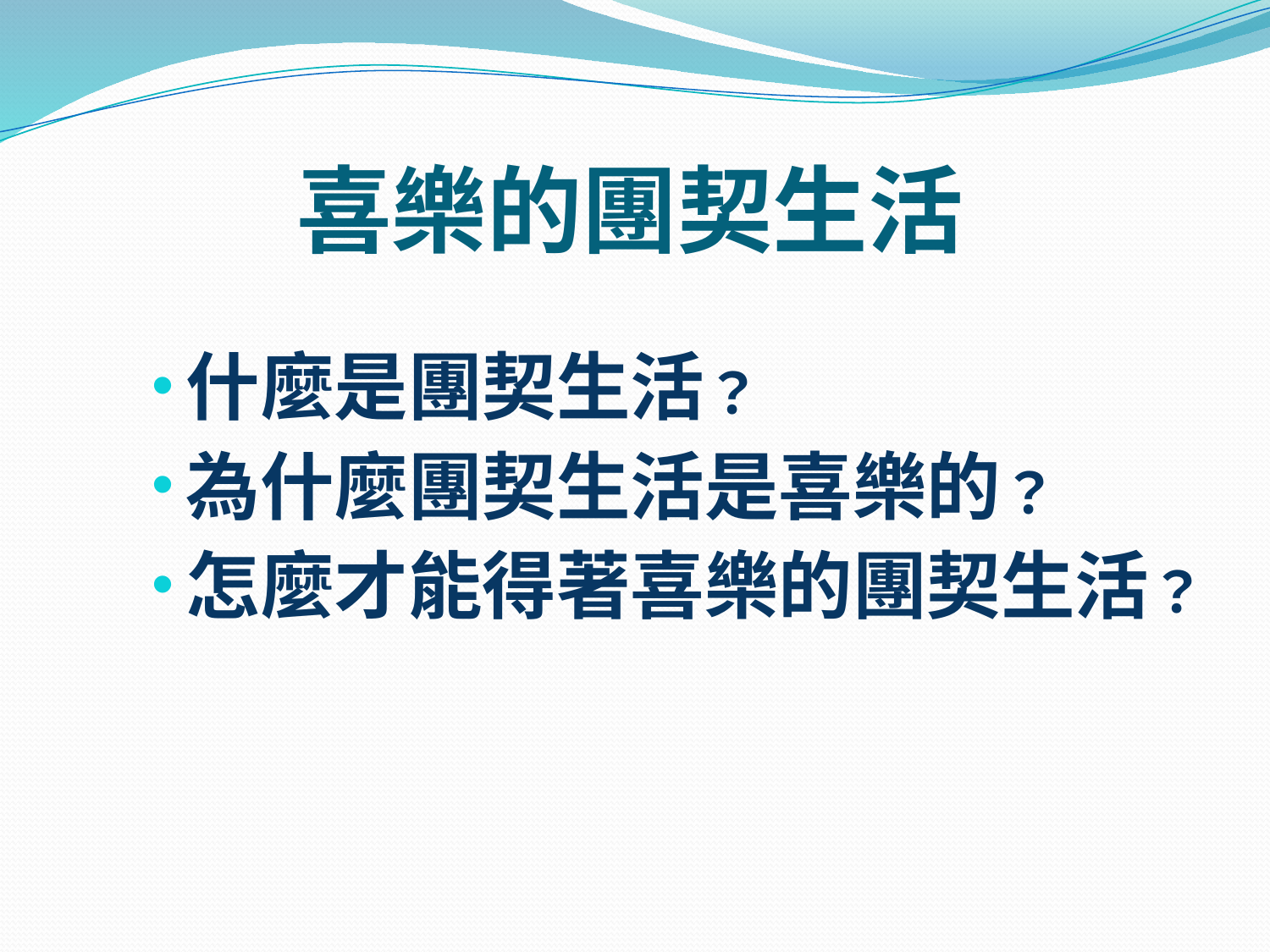

# 喜樂的團契生活
什麼是團契生活？
為什麼團契生活是喜樂的？
怎麼才能得著喜樂的團契生活？